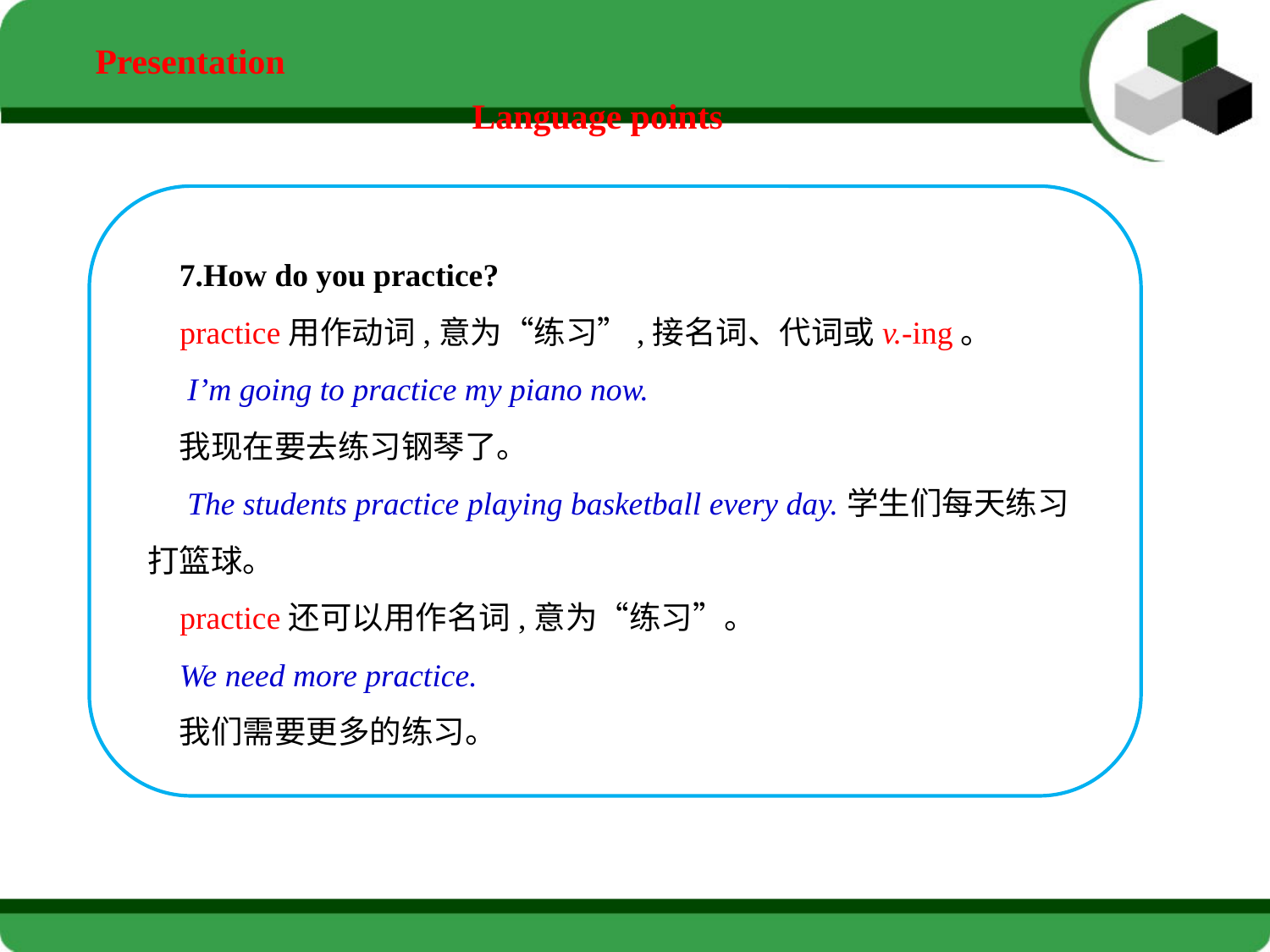

Presentation
Language points

7.How do you practice?
    practice用作动词,意为“练习”,接名词、代词或v.-ing。
 I’m going to practice my piano now.
我现在要去练习钢琴了。
 The students practice playing basketball every day.学生们每天练习打篮球。
    practice还可以用作名词,意为“练习”。
We need more practice.
我们需要更多的练习。